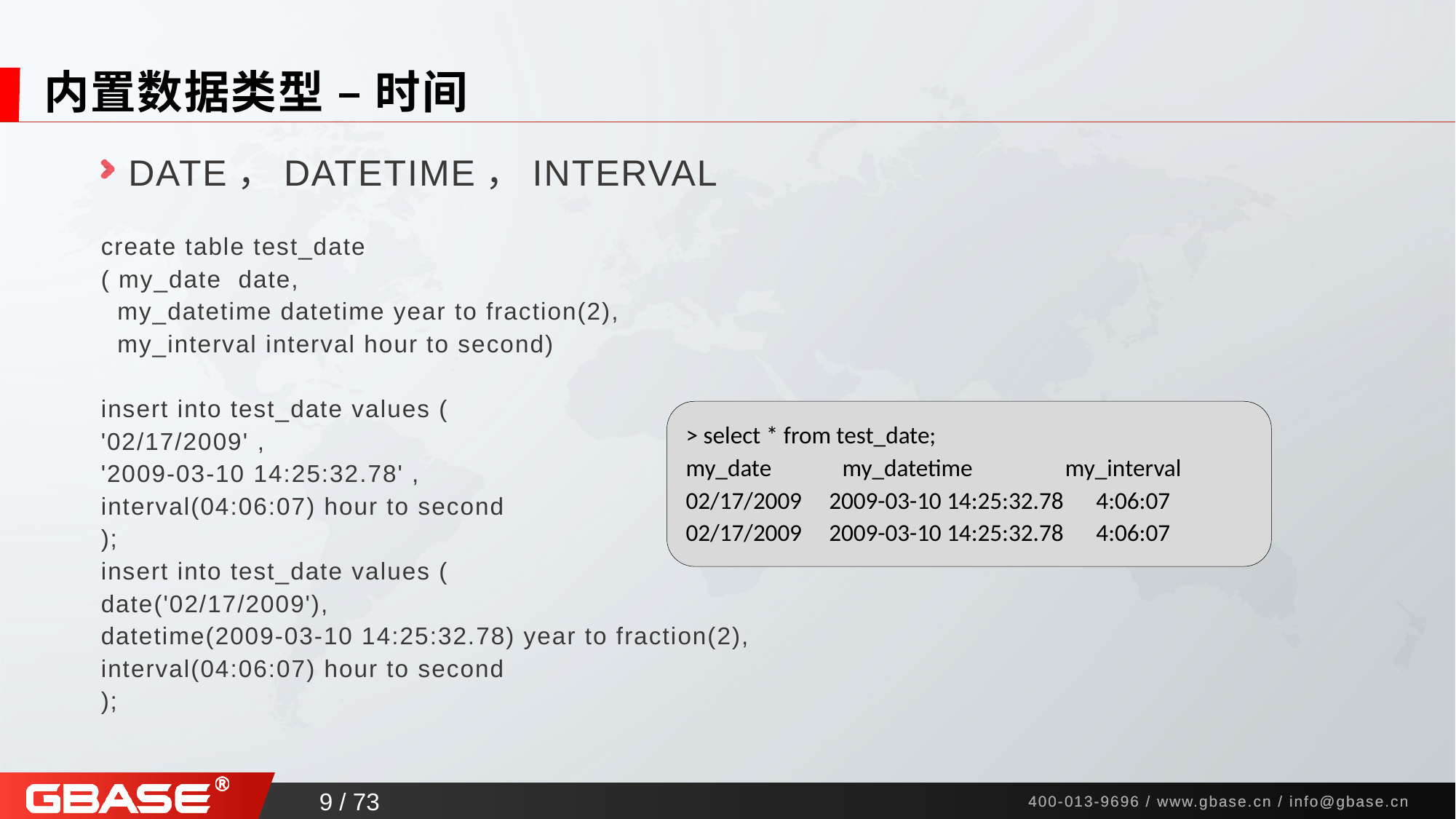

# 内置数据类型 – 时间
DATE，DATETIME，INTERVAL

create table test_date
( my_date  date,
  my_datetime datetime year to fraction(2),
  my_interval interval hour to second)

insert into test_date values (
'02/17/2009' ,
'2009-03-10 14:25:32.78' ,
interval(04:06:07) hour to second
);
insert into test_date values (
date('02/17/2009'),
datetime(2009-03-10 14:25:32.78) year to fraction(2),
interval(04:06:07) hour to second
);

> select * from test_date;
my_date             my_datetime                 my_interval
02/17/2009     2009-03-10 14:25:32.78      4:06:07
02/17/2009     2009-03-10 14:25:32.78      4:06:07